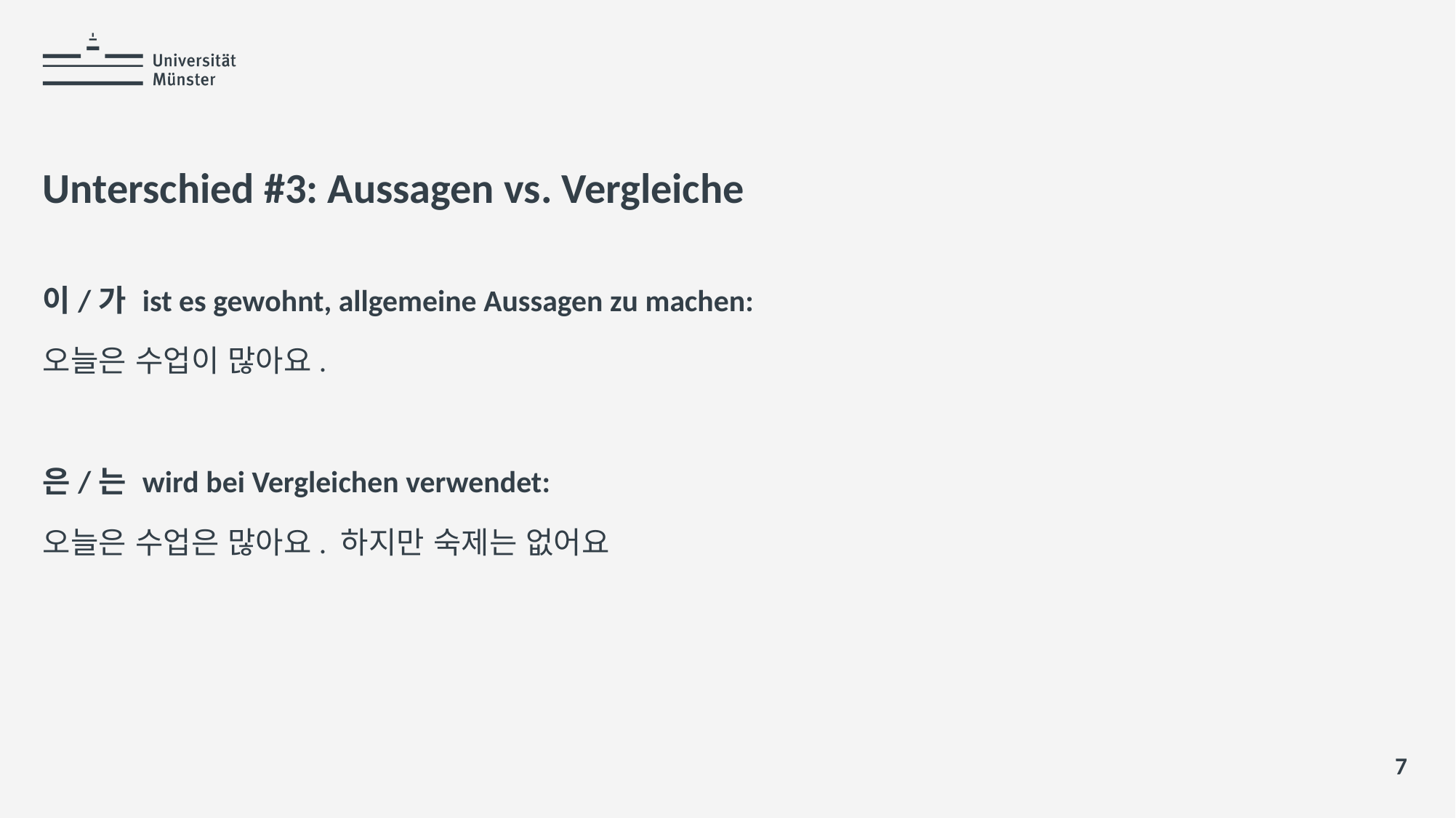

# Unterschied #3: Aussagen vs. Vergleiche
이/가 ist es gewohnt, allgemeine Aussagen zu machen:
오늘은 수업이 많아요.

은/는 wird bei Vergleichen verwendet:
오늘은 수업은 많아요. 하지만 숙제는 없어요
7